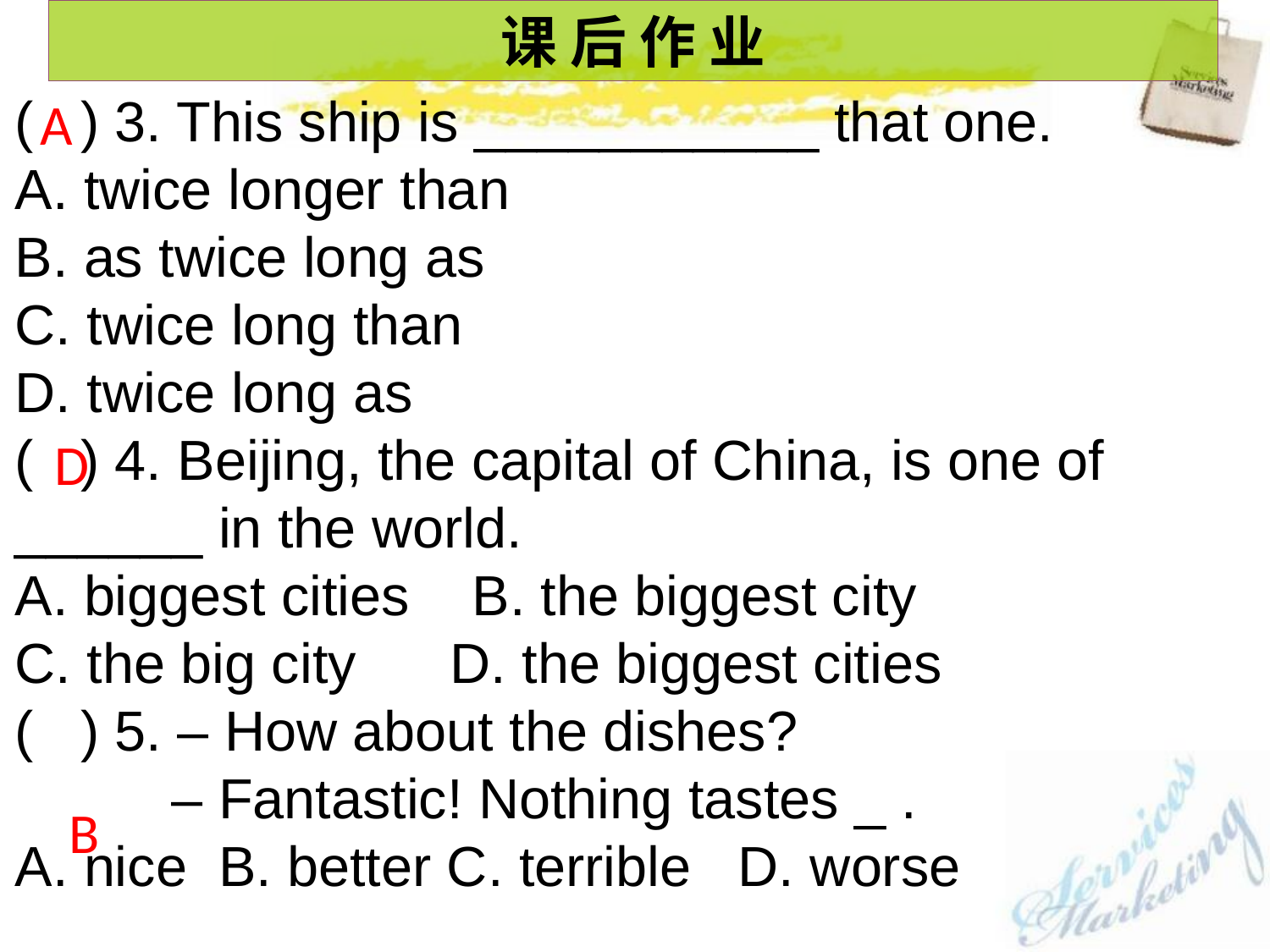

课 后 作 业
(   ) 3. This ship is ___________ that one.
A. twice longer than
B. as twice long as
C. twice long than
D. twice long as
(   ) 4. Beijing, the capital of China, is one of ______ in the world.
A. biggest cities    B. the biggest city
C. the big city      D. the biggest cities
(   ) 5. – How about the dishes?
          – Fantastic! Nothing tastes _ .
A. nice  B. better C. terrible   D. worse
A
D
B